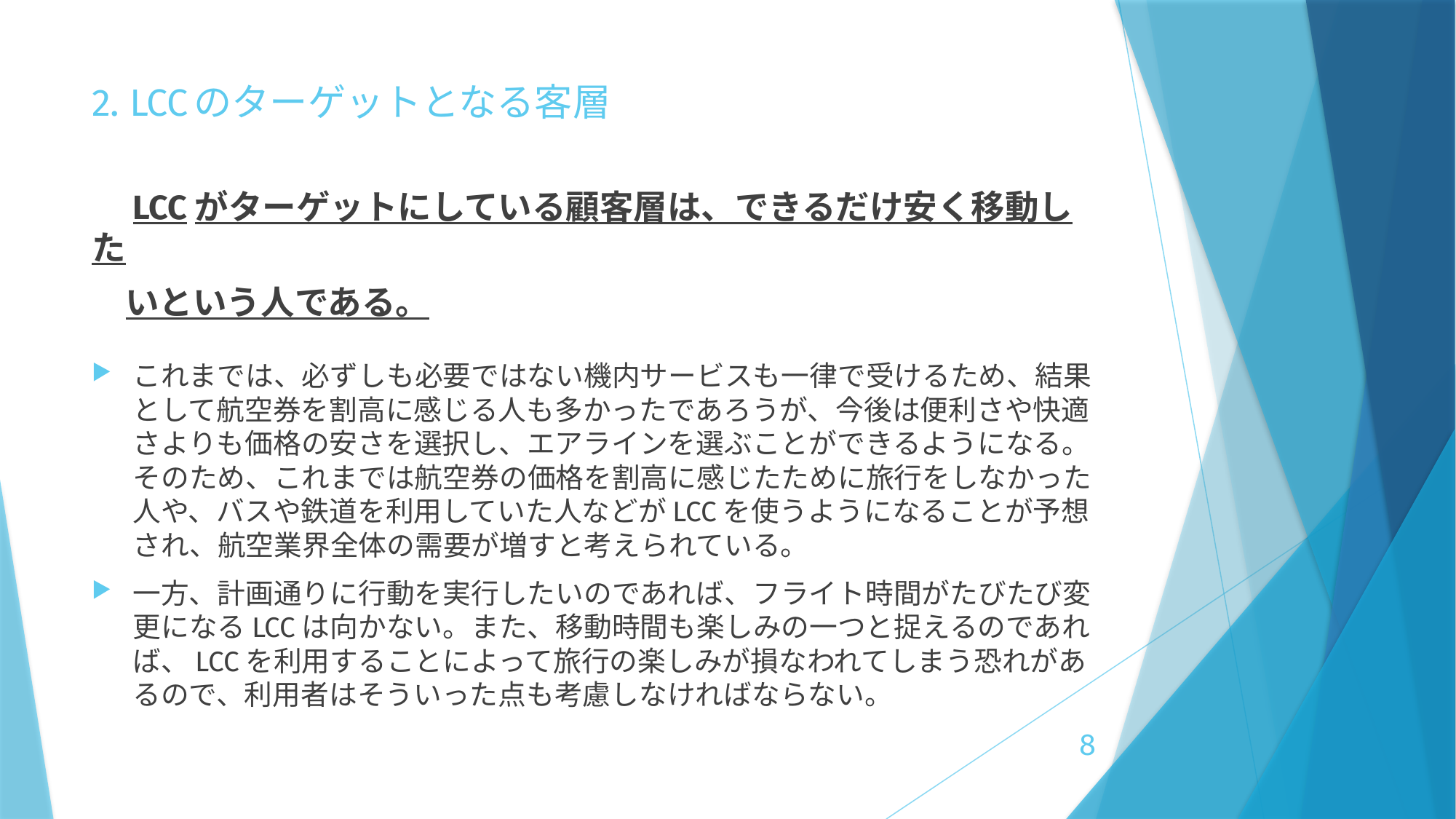

# 2. LCCのターゲットとなる客層
　LCCがターゲットにしている顧客層は、できるだけ安く移動した
　いという人である。

これまでは、必ずしも必要ではない機内サービスも一律で受けるため、結果として航空券を割高に感じる人も多かったであろうが、今後は便利さや快適さよりも価格の安さを選択し、エアラインを選ぶことができるようになる。そのため、これまでは航空券の価格を割高に感じたために旅行をしなかった人や、バスや鉄道を利用していた人などがLCCを使うようになることが予想され、航空業界全体の需要が増すと考えられている。
一方、計画通りに行動を実行したいのであれば、フライト時間がたびたび変更になるLCCは向かない。また、移動時間も楽しみの一つと捉えるのであれば、LCCを利用することによって旅行の楽しみが損なわれてしまう恐れがあるので、利用者はそういった点も考慮しなければならない。
8